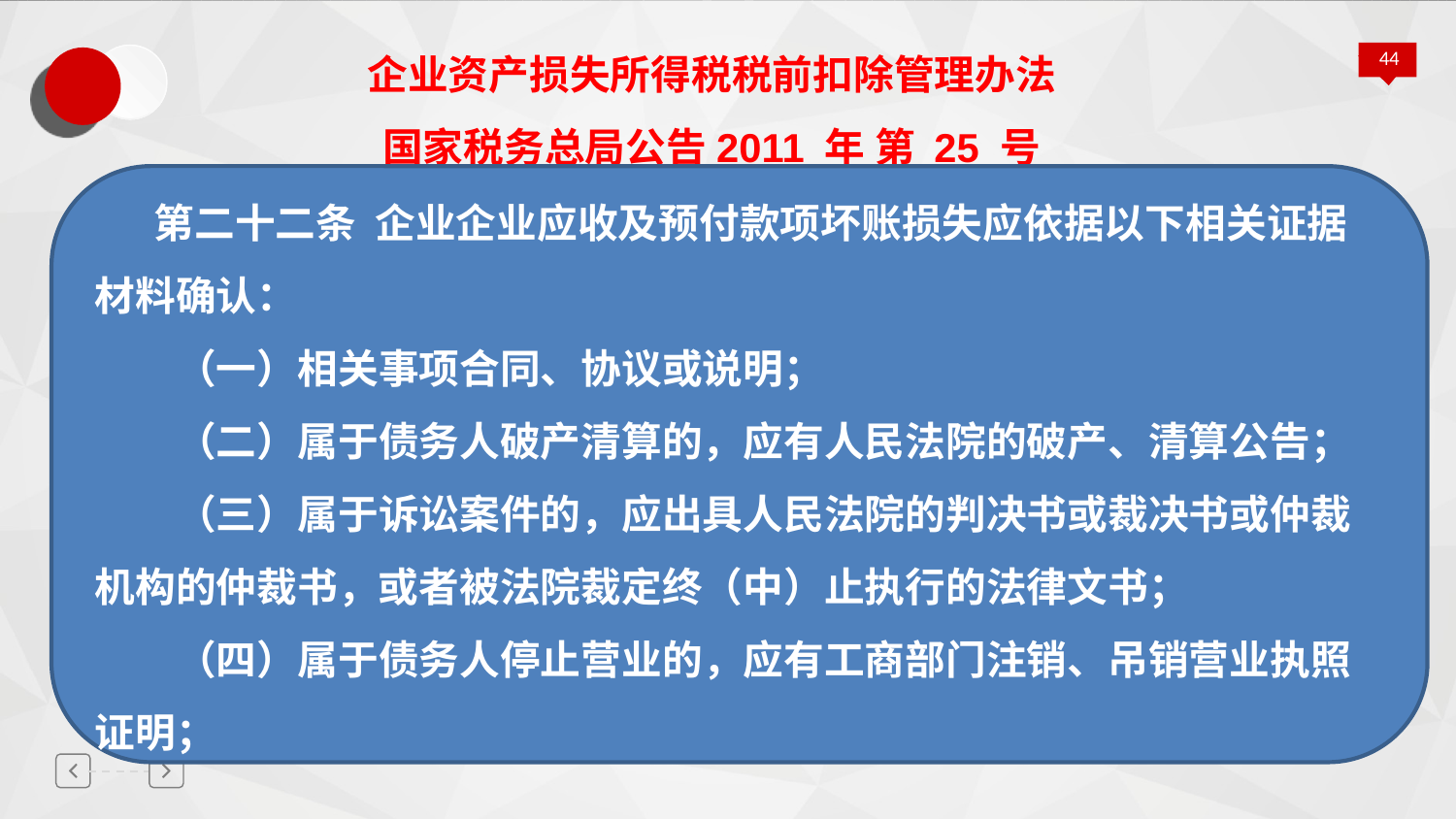

# 企业资产损失所得税税前扣除管理办法 国家税务总局公告2011 年 第 25 号
        第二十二条  企业企业应收及预付款项坏账损失应依据以下相关证据材料确认：
　　（一）相关事项合同、协议或说明；
　　（二）属于债务人破产清算的，应有人民法院的破产、清算公告；
　　（三）属于诉讼案件的，应出具人民法院的判决书或裁决书或仲裁机构的仲裁书，或者被法院裁定终（中）止执行的法律文书；
　　（四）属于债务人停止营业的，应有工商部门注销、吊销营业执照证明；